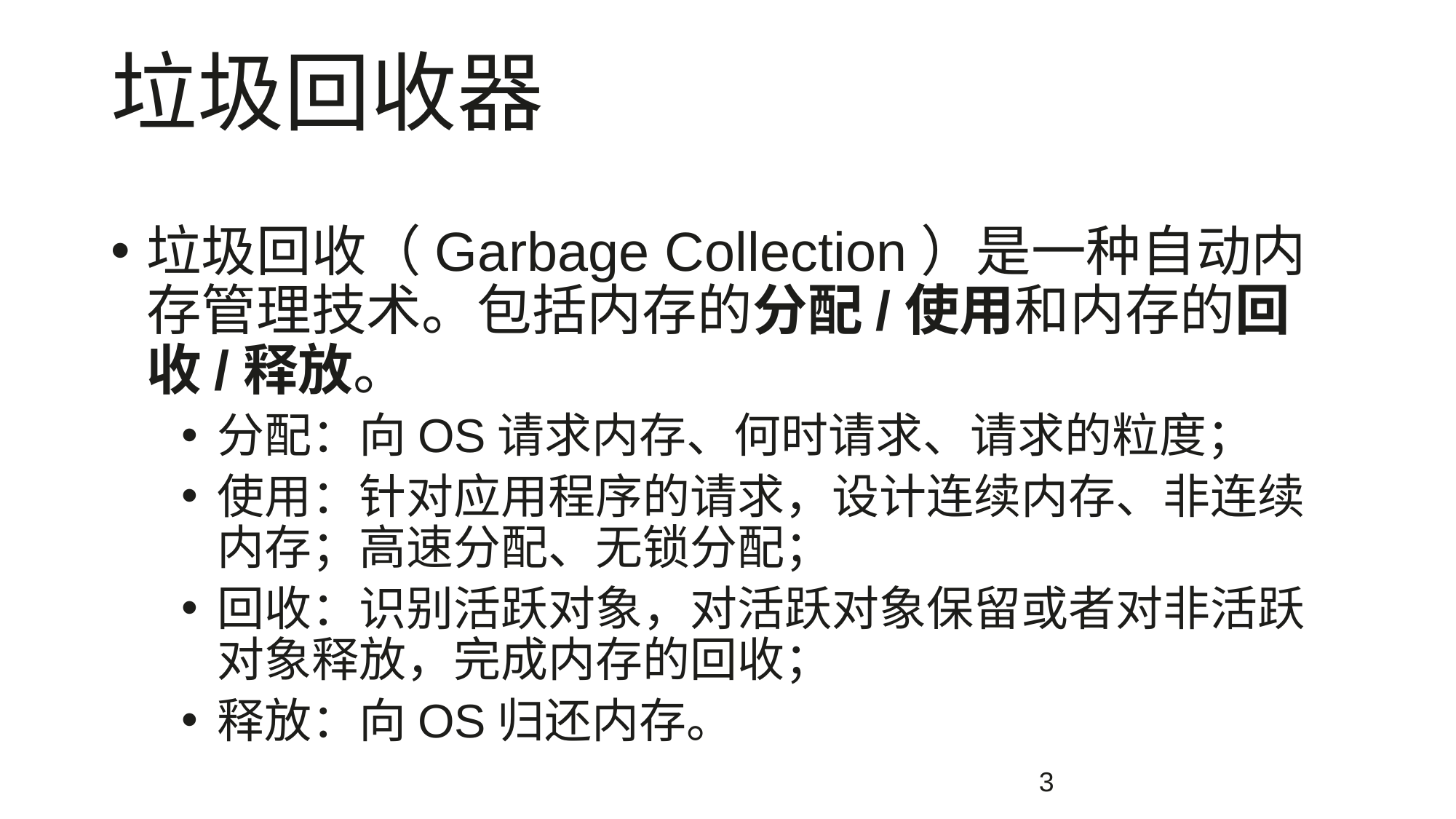

# 垃圾回收器
垃圾回收（Garbage Collection）是一种自动内存管理技术。包括内存的分配/使用和内存的回收/释放。
分配：向OS请求内存、何时请求、请求的粒度；
使用：针对应用程序的请求，设计连续内存、非连续内存；高速分配、无锁分配；
回收：识别活跃对象，对活跃对象保留或者对非活跃对象释放，完成内存的回收；
释放：向OS归还内存。
3